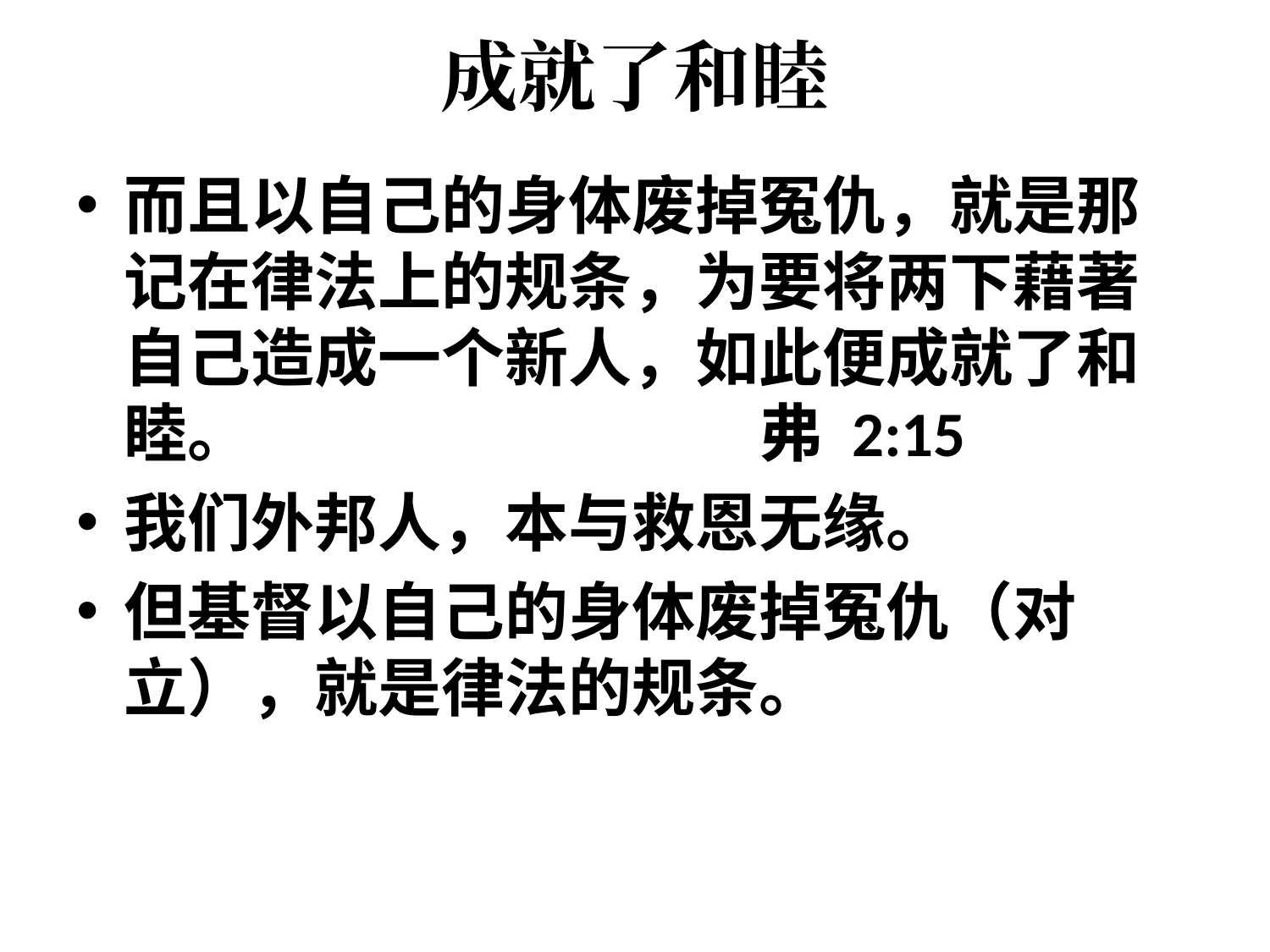

# 成就了和睦
而且以自己的身体废掉冤仇，就是那记在律法上的规条，为要将两下藉著自己造成一个新人，如此便成就了和睦。				弗 2:15
我们外邦人，本与救恩无缘。
但基督以自己的身体废掉冤仇（对立），就是律法的规条。